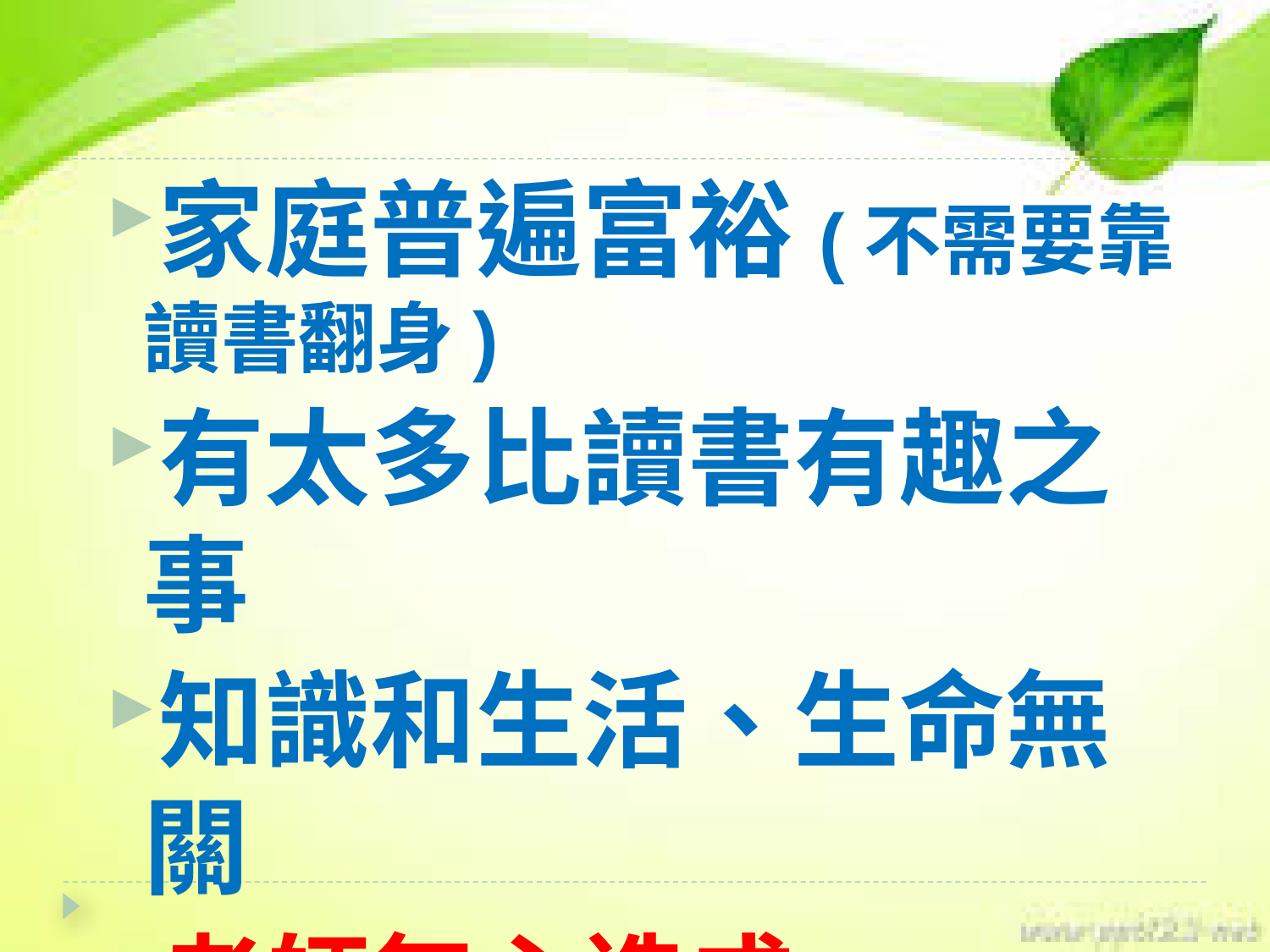

#
家庭普遍富裕(不需要靠讀書翻身)
有太多比讀書有趣之事
知識和生活、生命無關
老師無心造成(甚至是主要元兇)